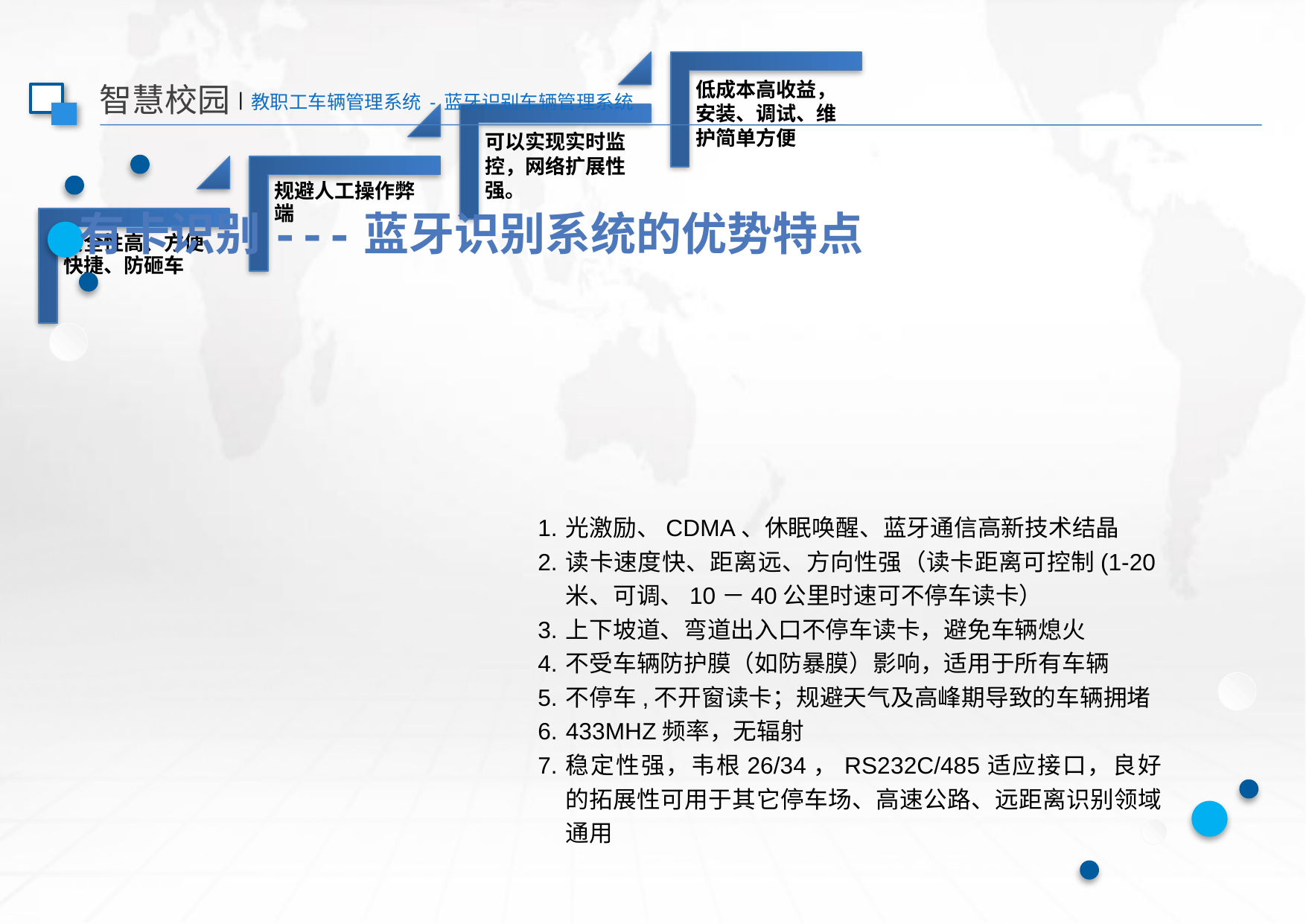

智慧校园|教职工车辆管理系统-蓝牙识别车辆管理系统

有卡识别---蓝牙识别系统的优势特点

安全性高、方便快捷、防砸车

规避人工操作弊端
可以实现实时监控，网络扩展性强。

低成本高收益，安装、调试、维护简单方便

光激励、CDMA、休眠唤醒、蓝牙通信高新技术结晶
读卡速度快、距离远、方向性强（读卡距离可控制(1-20米、可调、10－40公里时速可不停车读卡）
上下坡道、弯道出入口不停车读卡，避免车辆熄火
不受车辆防护膜（如防暴膜）影响，适用于所有车辆
不停车,不开窗读卡；规避天气及高峰期导致的车辆拥堵
433MHZ频率，无辐射
稳定性强，韦根26/34，RS232C/485适应接口，良好的拓展性可用于其它停车场、高速公路、远距离识别领域通用